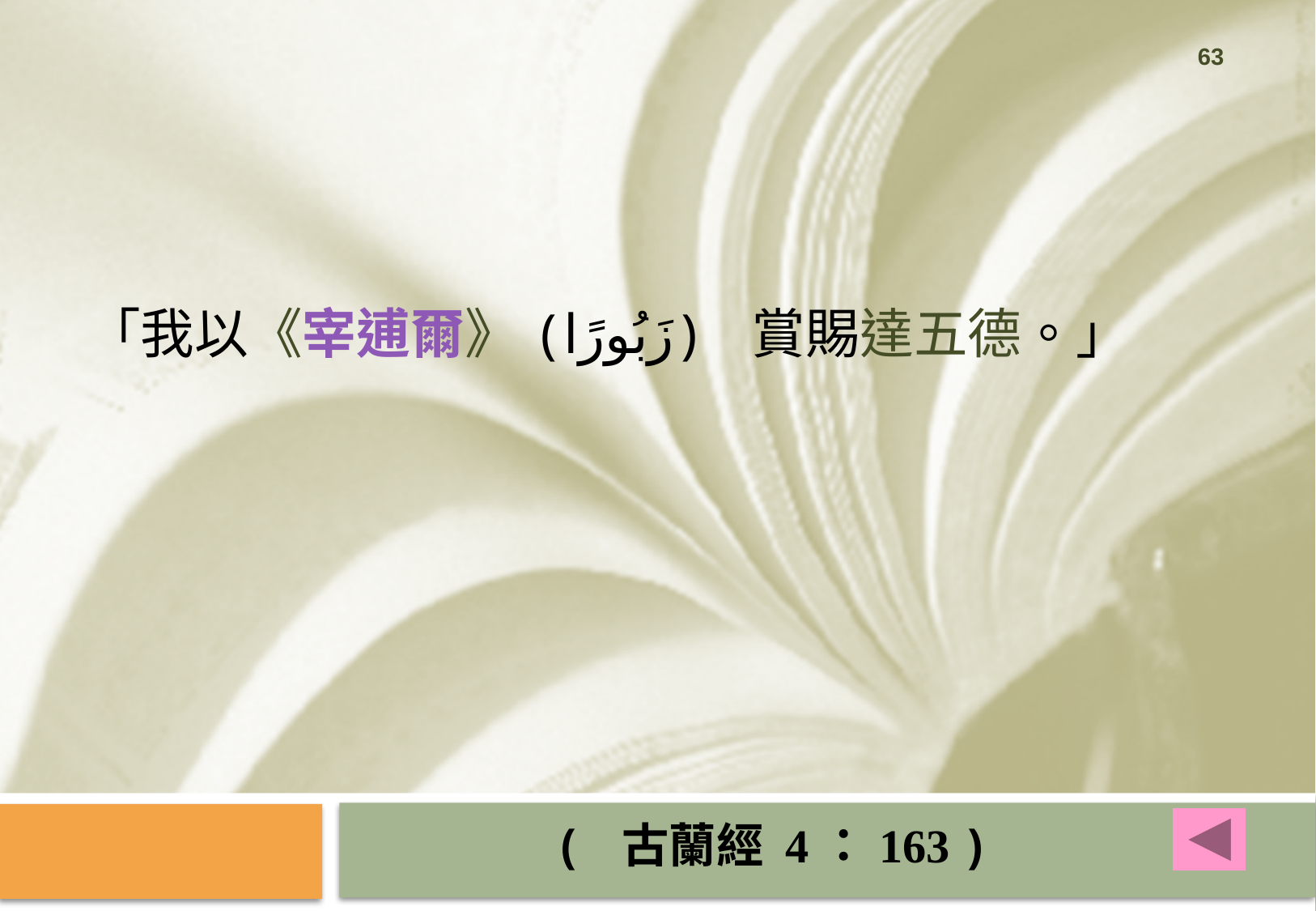

63
「我以《宰逋爾》(زَبُورًا) 賞賜達五德。」
( 古蘭經 4：163 )